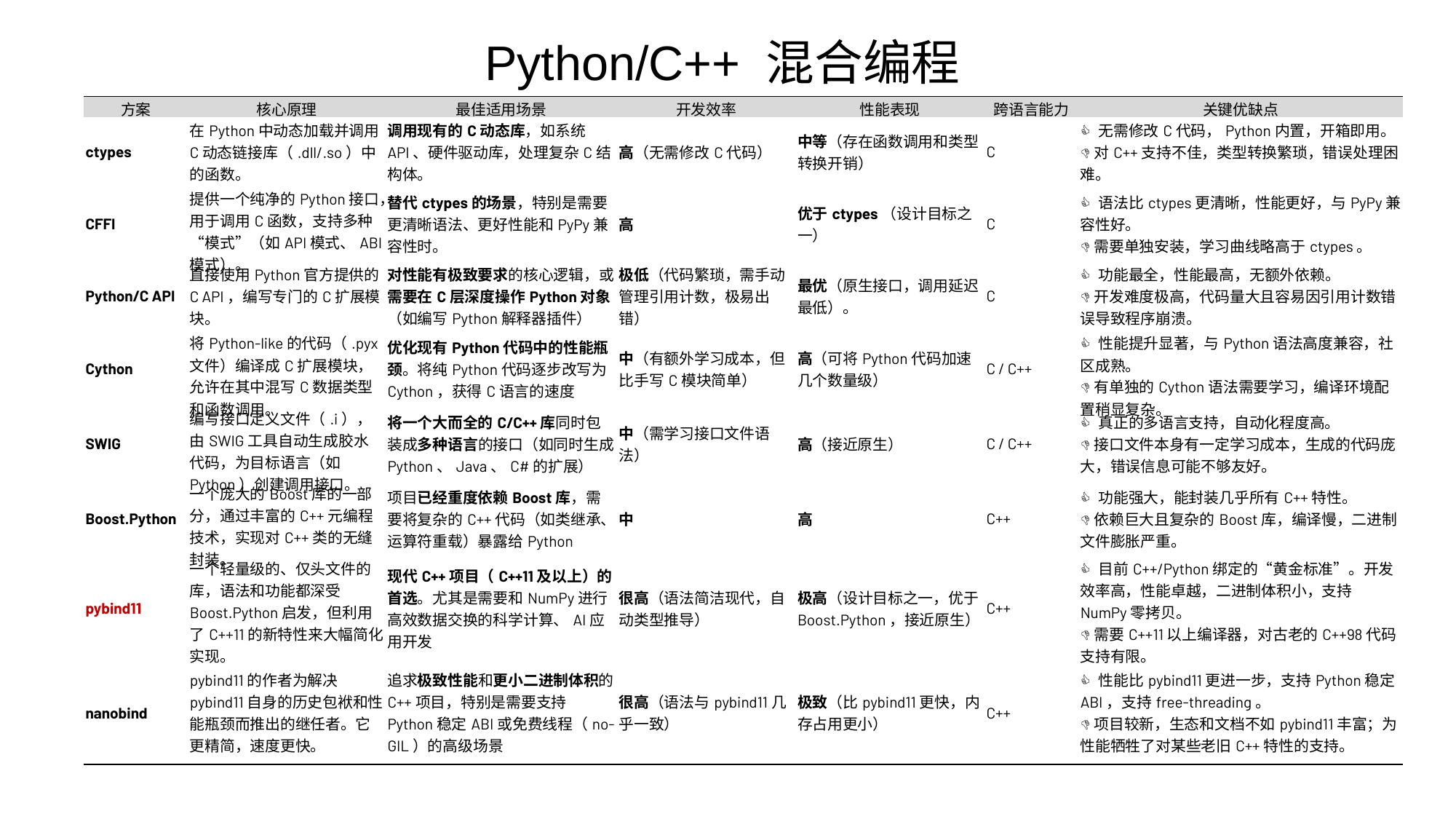

Python/C++ 混合编程
| 方案 | 核心原理 | 最佳适用场景 | 开发效率 | 性能表现 | 跨语言能力 | 关键优缺点 |
| --- | --- | --- | --- | --- | --- | --- |
| ctypes | 在Python中动态加载并调用C动态链接库（.dll/.so）中的函数。 | 调用现有的C动态库，如系统API、硬件驱动库，处理复杂C结构体。 | 高（无需修改C代码） | 中等（存在函数调用和类型转换开销） | C | 👍 无需修改C代码，Python内置，开箱即用。 👎 对C++支持不佳，类型转换繁琐，错误处理困难。 |
| CFFI | 提供一个纯净的Python接口，用于调用C函数，支持多种“模式”（如API模式、ABI模式）。 | 替代ctypes的场景，特别是需要更清晰语法、更好性能和PyPy兼容性时。 | 高 | 优于ctypes（设计目标之一） | C | 👍 语法比ctypes更清晰，性能更好，与PyPy兼容性好。 👎 需要单独安装，学习曲线略高于ctypes。 |
| Python/C API | 直接使用Python官方提供的C API，编写专门的C扩展模块。 | 对性能有极致要求的核心逻辑，或需要在C层深度操作Python对象（如编写Python解释器插件） | 极低（代码繁琐，需手动管理引用计数，极易出错） | 最优（原生接口，调用延迟最低）。 | C | 👍 功能最全，性能最高，无额外依赖。 👎 开发难度极高，代码量大且容易因引用计数错误导致程序崩溃。 |
| Cython | 将Python-like的代码（.pyx文件）编译成C扩展模块，允许在其中混写C数据类型和函数调用。 | 优化现有Python代码中的性能瓶颈。将纯Python代码逐步改写为Cython，获得C语言的速度 | 中（有额外学习成本，但比手写C模块简单） | 高（可将Python代码加速几个数量级） | C / C++ | 👍 性能提升显著，与Python语法高度兼容，社区成熟。 👎 有单独的Cython语法需要学习，编译环境配置稍显复杂。 |
| SWIG | 编写接口定义文件（.i），由SWIG工具自动生成胶水代码，为目标语言（如Python）创建调用接口。 | 将一个大而全的C/C++库同时包装成多种语言的接口（如同时生成Python、Java、C#的扩展） | 中（需学习接口文件语法） | 高（接近原生） | C / C++ | 👍 真正的多语言支持，自动化程度高。 👎 接口文件本身有一定学习成本，生成的代码庞大，错误信息可能不够友好。 |
| Boost.Python | 一个庞大的Boost库的一部分，通过丰富的C++元编程技术，实现对C++类的无缝封装。 | 项目已经重度依赖Boost库，需要将复杂的C++代码（如类继承、运算符重载）暴露给Python | 中 | 高 | C++ | 👍 功能强大，能封装几乎所有C++特性。 👎 依赖巨大且复杂的Boost库，编译慢，二进制文件膨胀严重。 |
| pybind11 | 一个轻量级的、仅头文件的库，语法和功能都深受Boost.Python启发，但利用了C++11的新特性来大幅简化实现。 | 现代C++项目（C++11及以上）的首选。尤其是需要和NumPy进行高效数据交换的科学计算、AI应用开发 | 很高（语法简洁现代，自动类型推导） | 极高（设计目标之一，优于Boost.Python，接近原生） | C++ | 👍 目前C++/Python绑定的“黄金标准”。开发效率高，性能卓越，二进制体积小，支持NumPy零拷贝。 👎 需要C++11以上编译器，对古老的C++98代码支持有限。 |
| nanobind | pybind11的作者为解决pybind11自身的历史包袱和性能瓶颈而推出的继任者。它更精简，速度更快。 | 追求极致性能和更小二进制体积的C++项目，特别是需要支持Python稳定ABI或免费线程（no-GIL）的高级场景 | 很高（语法与pybind11几乎一致） | 极致（比pybind11更快，内存占用更小） | C++ | 👍 性能比pybind11更进一步，支持Python稳定ABI，支持free-threading。 👎 项目较新，生态和文档不如pybind11丰富；为性能牺牲了对某些老旧C++特性的支持。 |